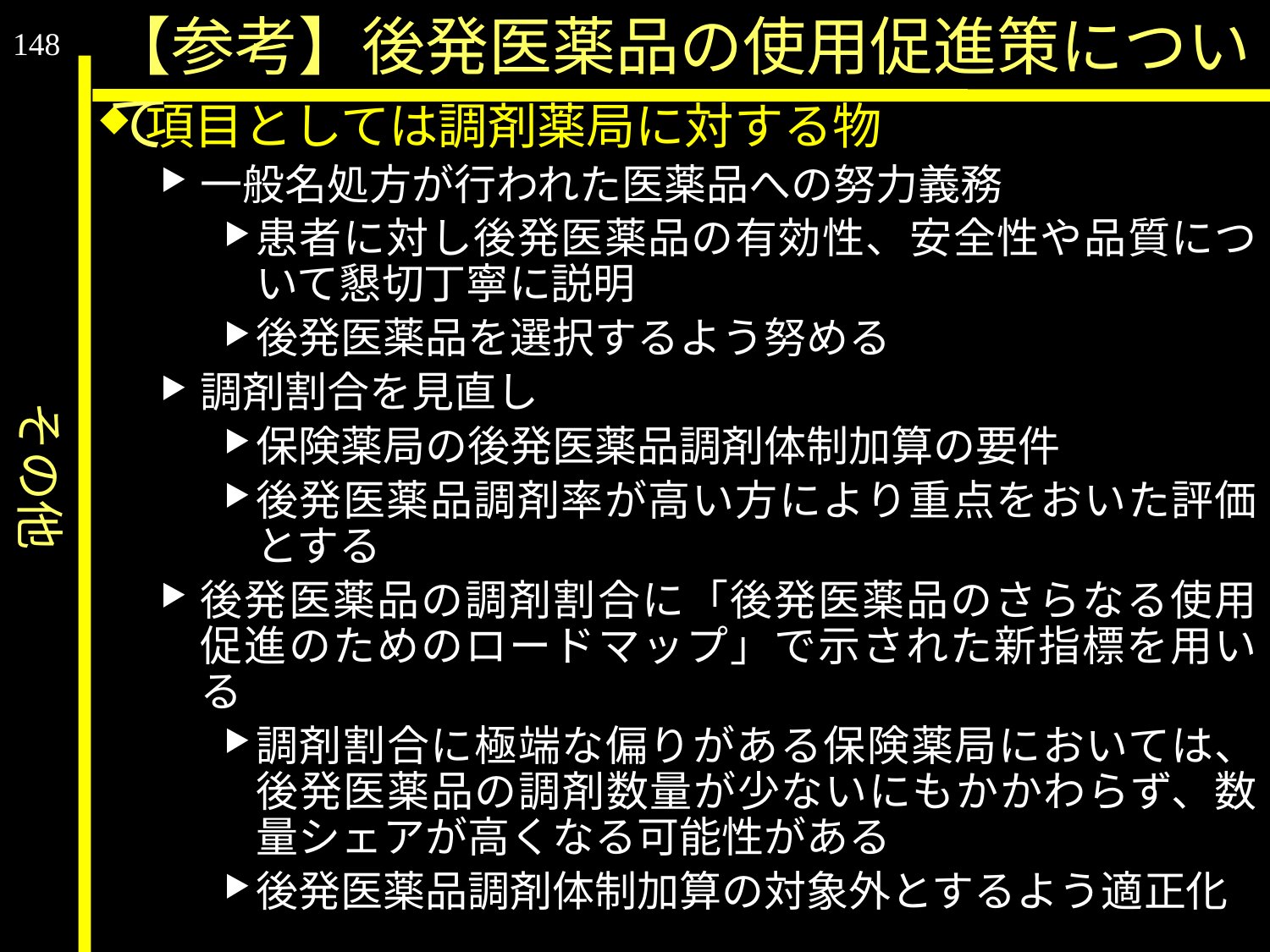

その他
【参考】後発医薬品の使用促進策について
148

項目としては調剤薬局に対する物
一般名処方が行われた医薬品への努力義務
患者に対し後発医薬品の有効性、安全性や品質について懇切丁寧に説明
後発医薬品を選択するよう努める
調剤割合を見直し
保険薬局の後発医薬品調剤体制加算の要件
後発医薬品調剤率が高い方により重点をおいた評価とする
後発医薬品の調剤割合に「後発医薬品のさらなる使用促進のためのロードマップ」で示された新指標を用いる
調剤割合に極端な偏りがある保険薬局においては、後発医薬品の調剤数量が少ないにもかかわらず、数量シェアが高くなる可能性がある
後発医薬品調剤体制加算の対象外とするよう適正化